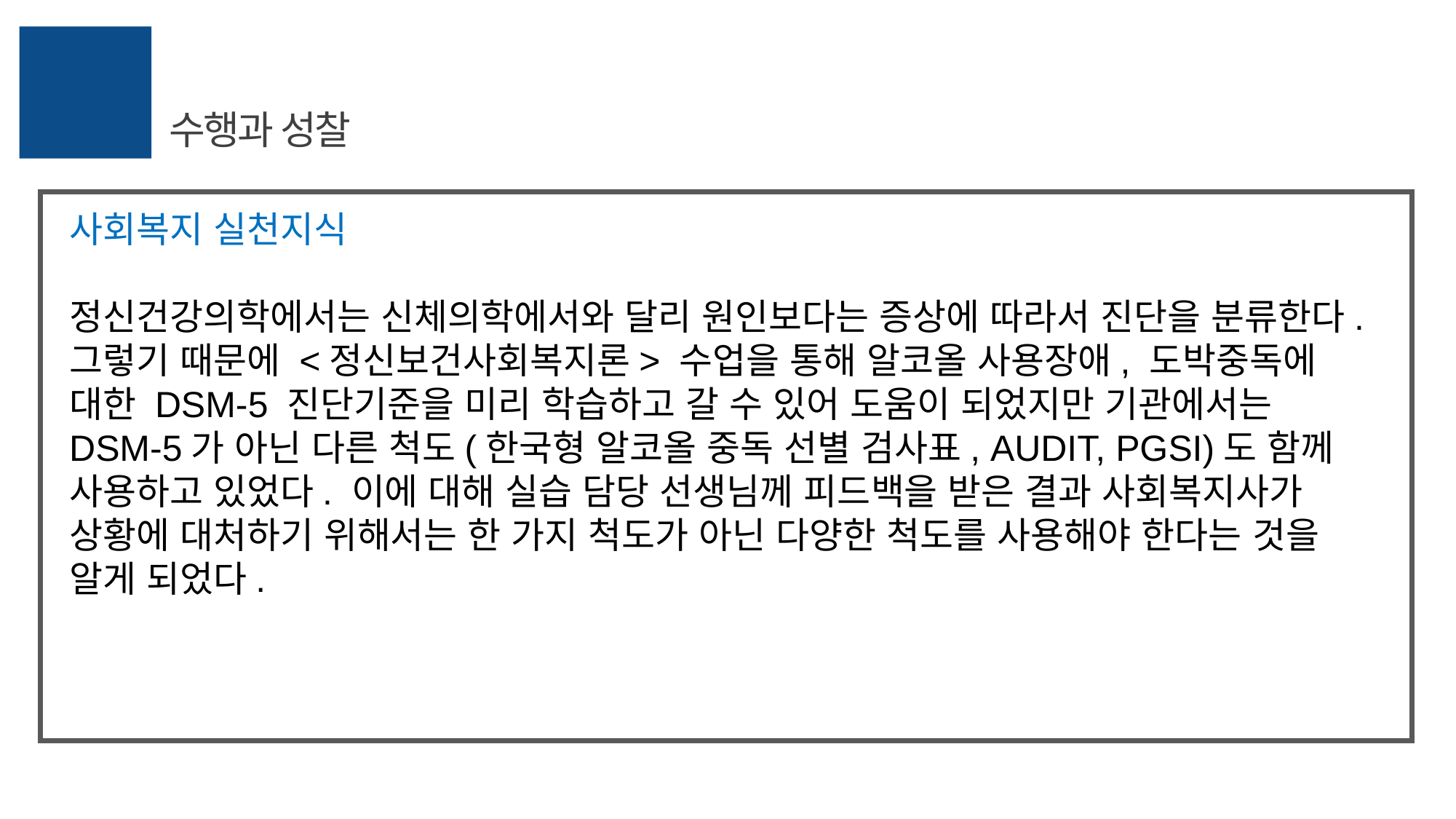

수행과 성찰

사회복지 실천지식

정신건강의학에서는 신체의학에서와 달리 원인보다는 증상에 따라서 진단을 분류한다. 그렇기 때문에 <정신보건사회복지론> 수업을 통해 알코올 사용장애, 도박중독에 대한 DSM-5 진단기준을 미리 학습하고 갈 수 있어 도움이 되었지만 기관에서는 DSM-5가 아닌 다른 척도(한국형 알코올 중독 선별 검사표, AUDIT, PGSI)도 함께 사용하고 있었다. 이에 대해 실습 담당 선생님께 피드백을 받은 결과 사회복지사가 상황에 대처하기 위해서는 한 가지 척도가 아닌 다양한 척도를 사용해야 한다는 것을 알게 되었다.